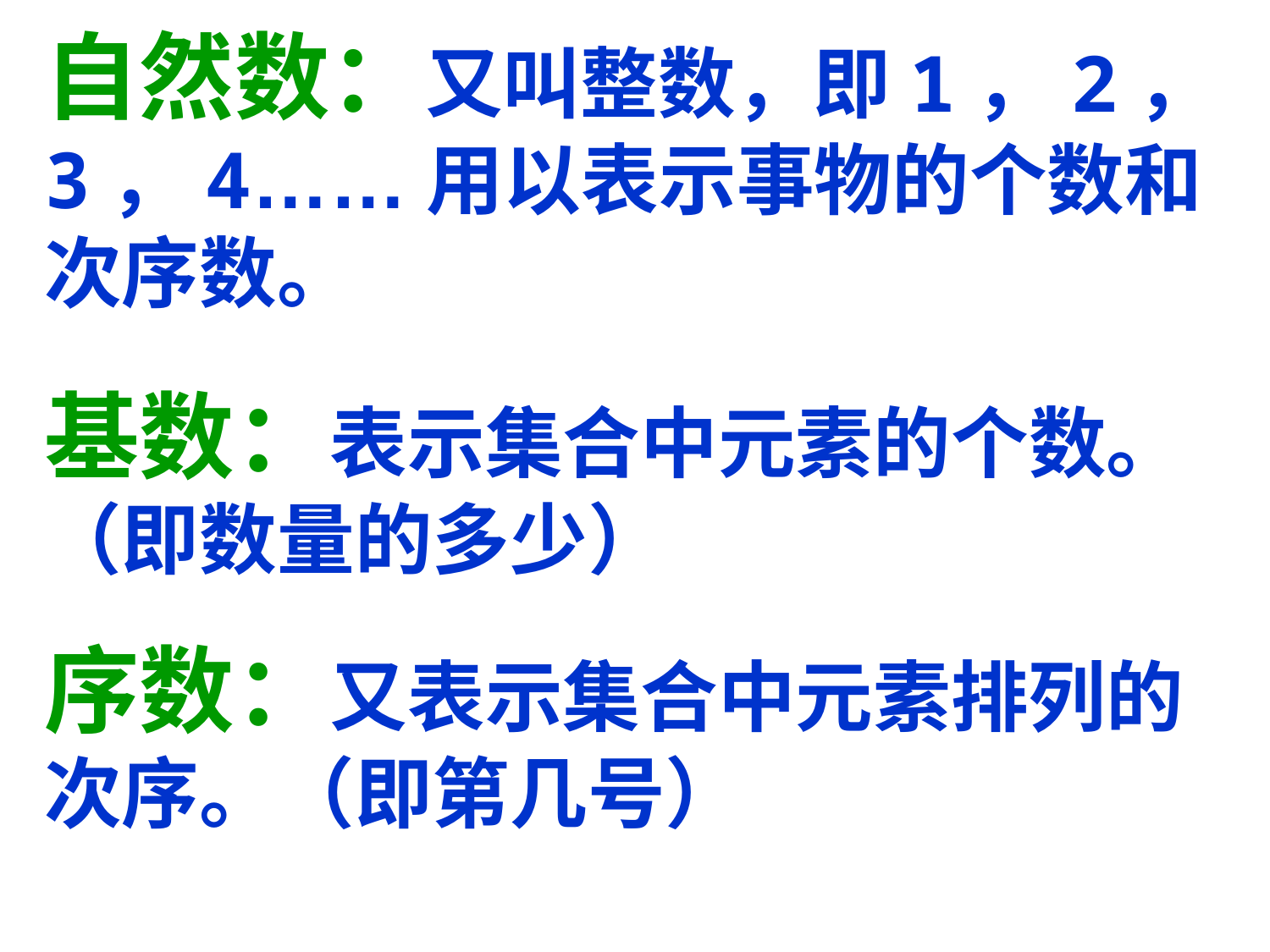

自然数：又叫整数，即1，2，3，4……用以表示事物的个数和次序数。

基数：表示集合中元素的个数。（即数量的多少）
序数：又表示集合中元素排列的次序。（即第几号）